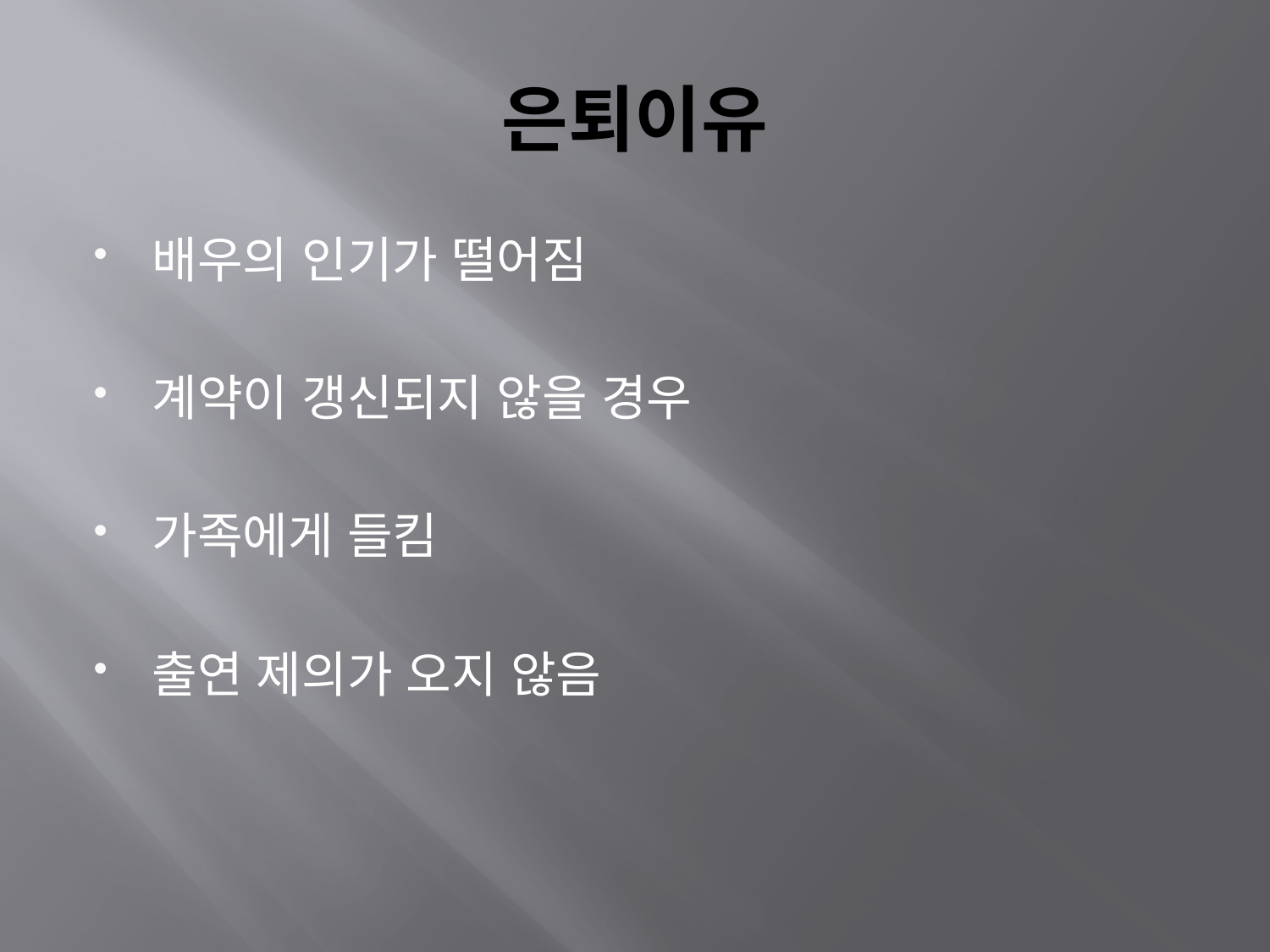

# 은퇴이유
배우의 인기가 떨어짐

계약이 갱신되지 않을 경우

가족에게 들킴

출연 제의가 오지 않음